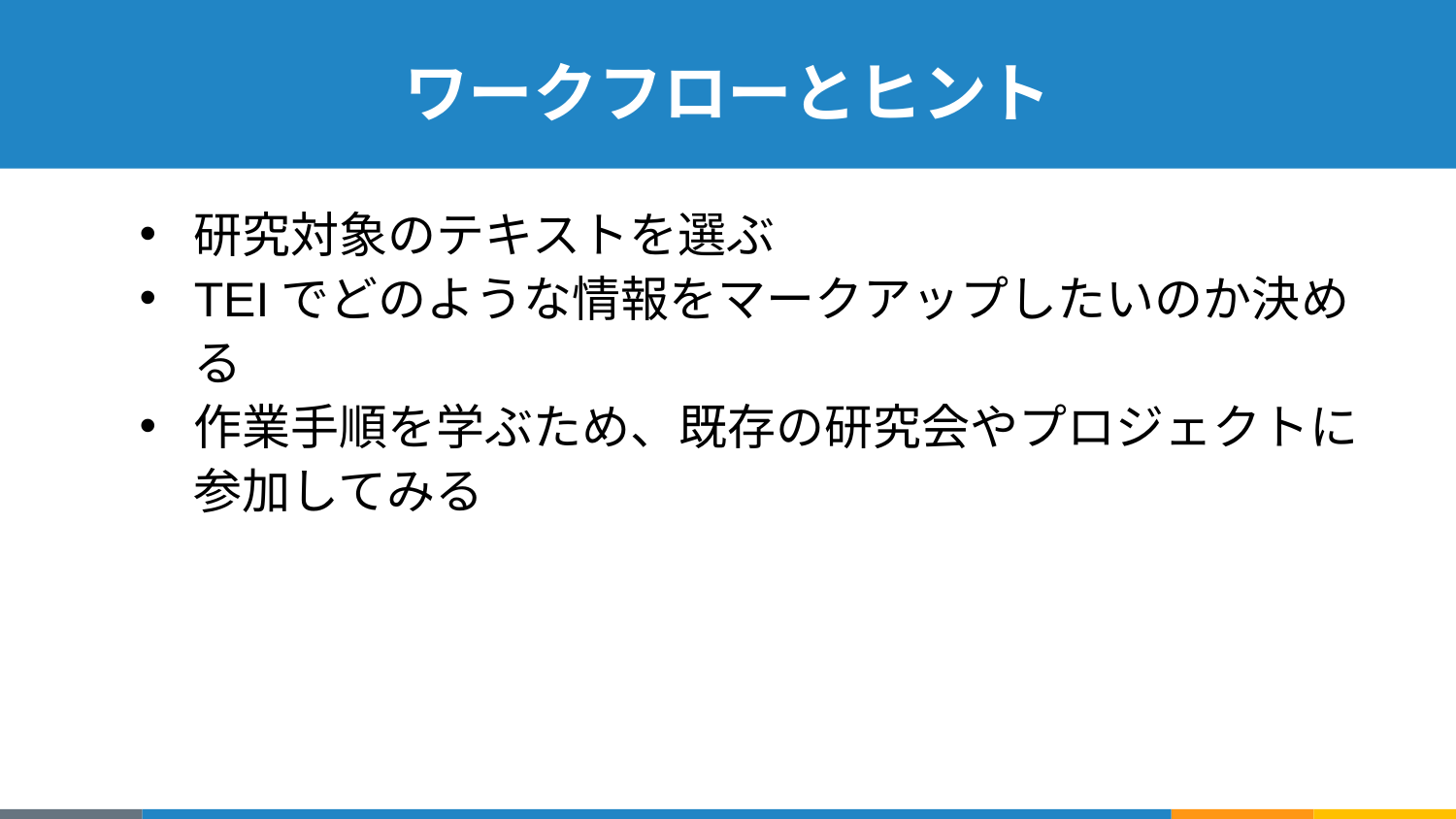

# ワークフローとヒント
研究対象のテキストを選ぶ
TEIでどのような情報をマークアップしたいのか決める
作業手順を学ぶため、既存の研究会やプロジェクトに参加してみる